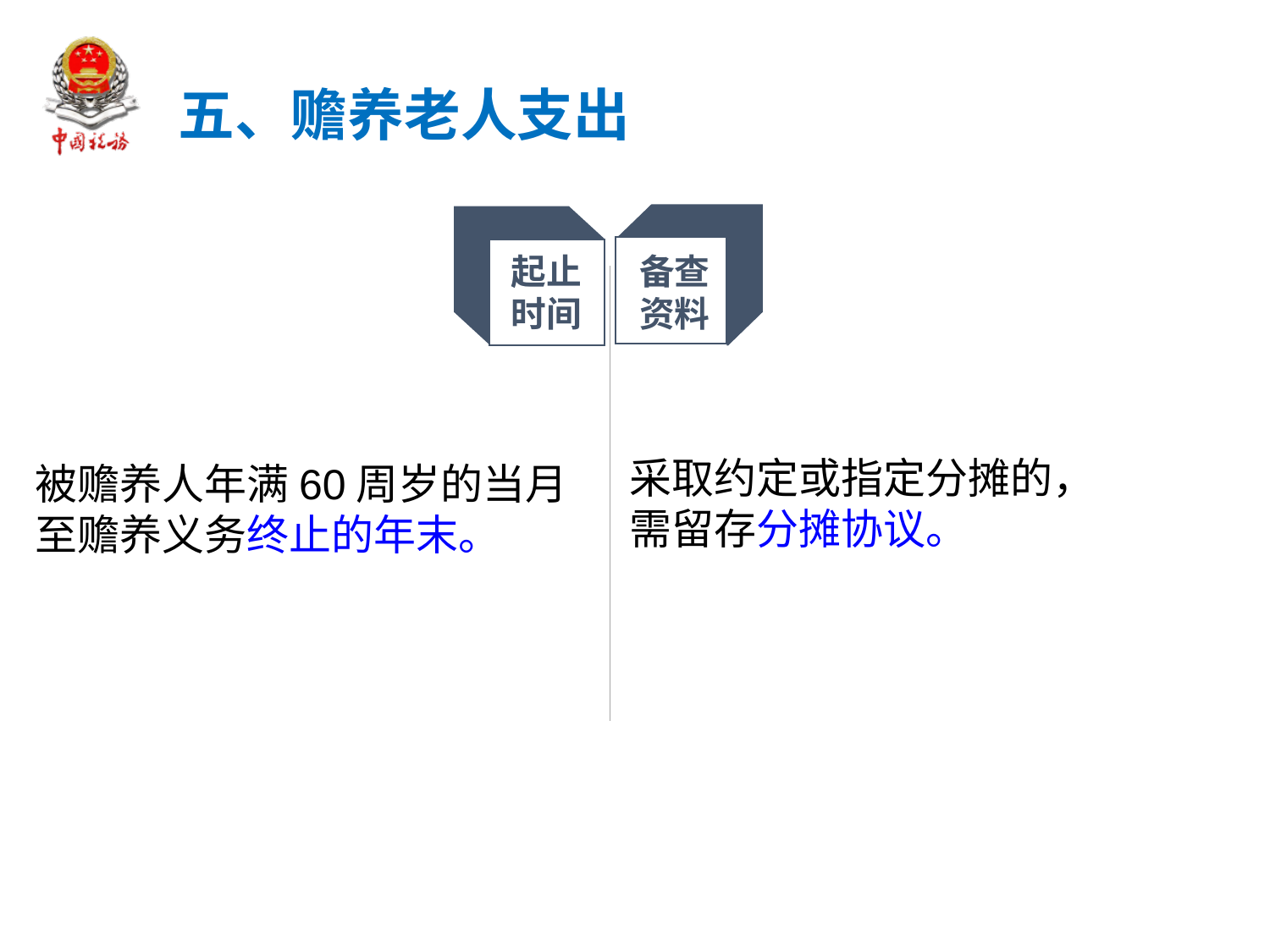

五、赡养老人支出

备查
资料
起止
时间
采取约定或指定分摊的，需留存分摊协议。
被赡养人年满60周岁的当月至赡养义务终止的年末。